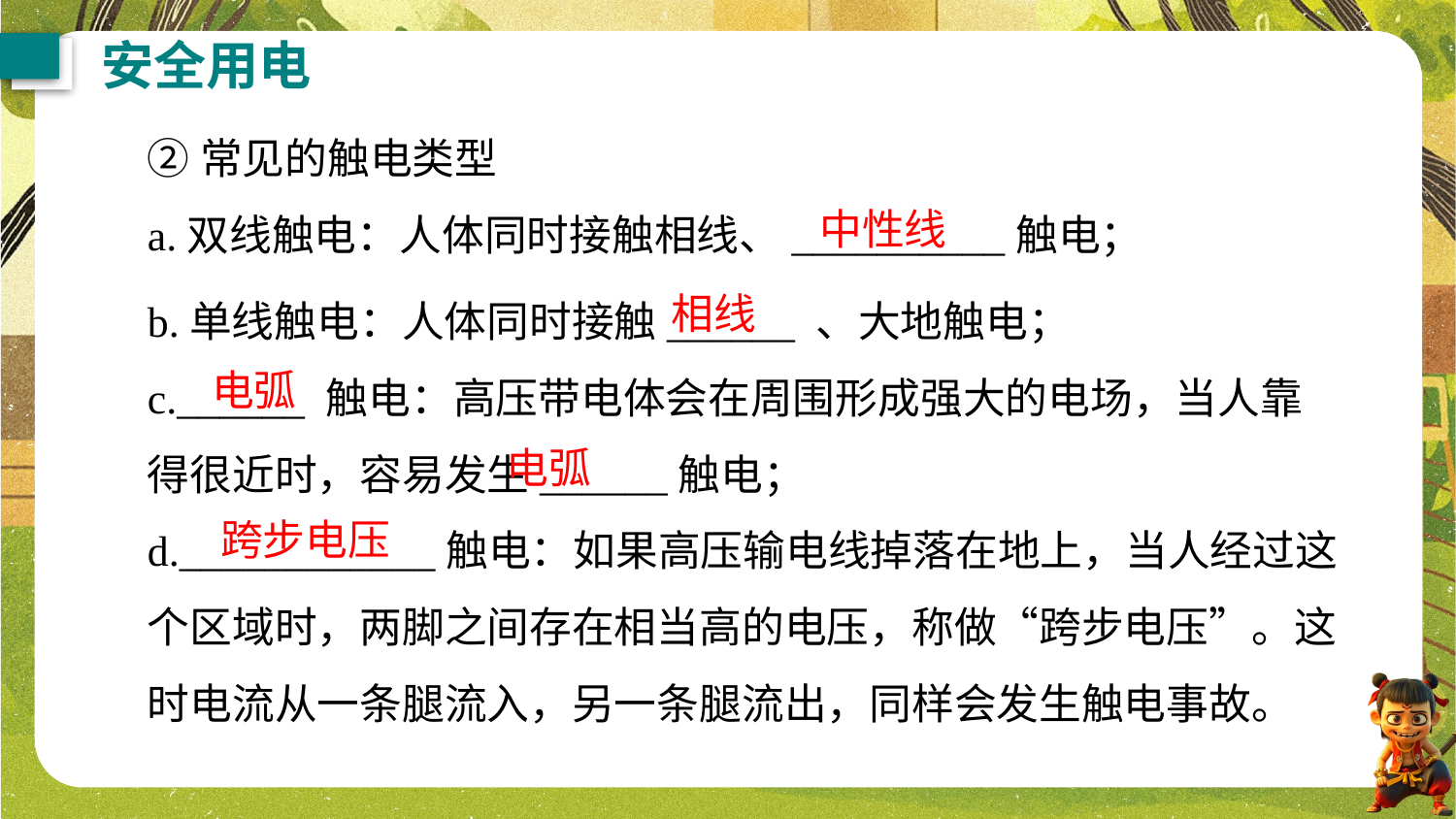

安全用电

②常见的触电类型
a.双线触电：人体同时接触相线、__________触电；
中性线
b.单线触电：人体同时接触______ 、大地触电；
c.______ 触电：高压带电体会在周围形成强大的电场，当人靠得很近时，容易发生______触电；
d.____________触电：如果高压输电线掉落在地上，当人经过这个区域时，两脚之间存在相当高的电压，称做“跨步电压”。这时电流从一条腿流入，另一条腿流出，同样会发生触电事故。
相线
电弧
电弧
跨步电压